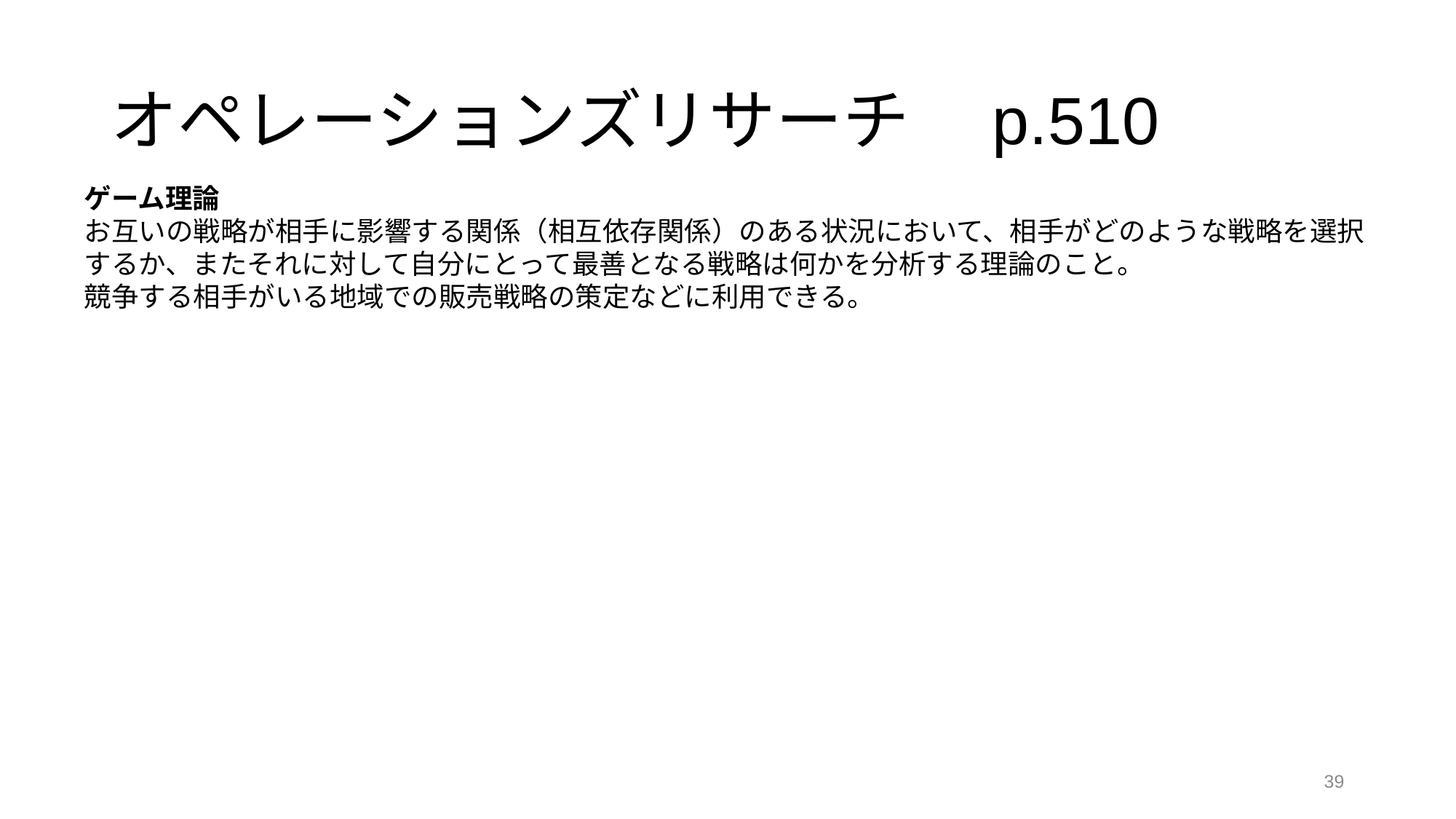

# オペレーションズリサーチ　p.510
ゲーム理論
お互いの戦略が相手に影響する関係（相互依存関係）のある状況において、相手がどのような戦略を選択するか、またそれに対して自分にとって最善となる戦略は何かを分析する理論のこと。
競争する相手がいる地域での販売戦略の策定などに利用できる。

39